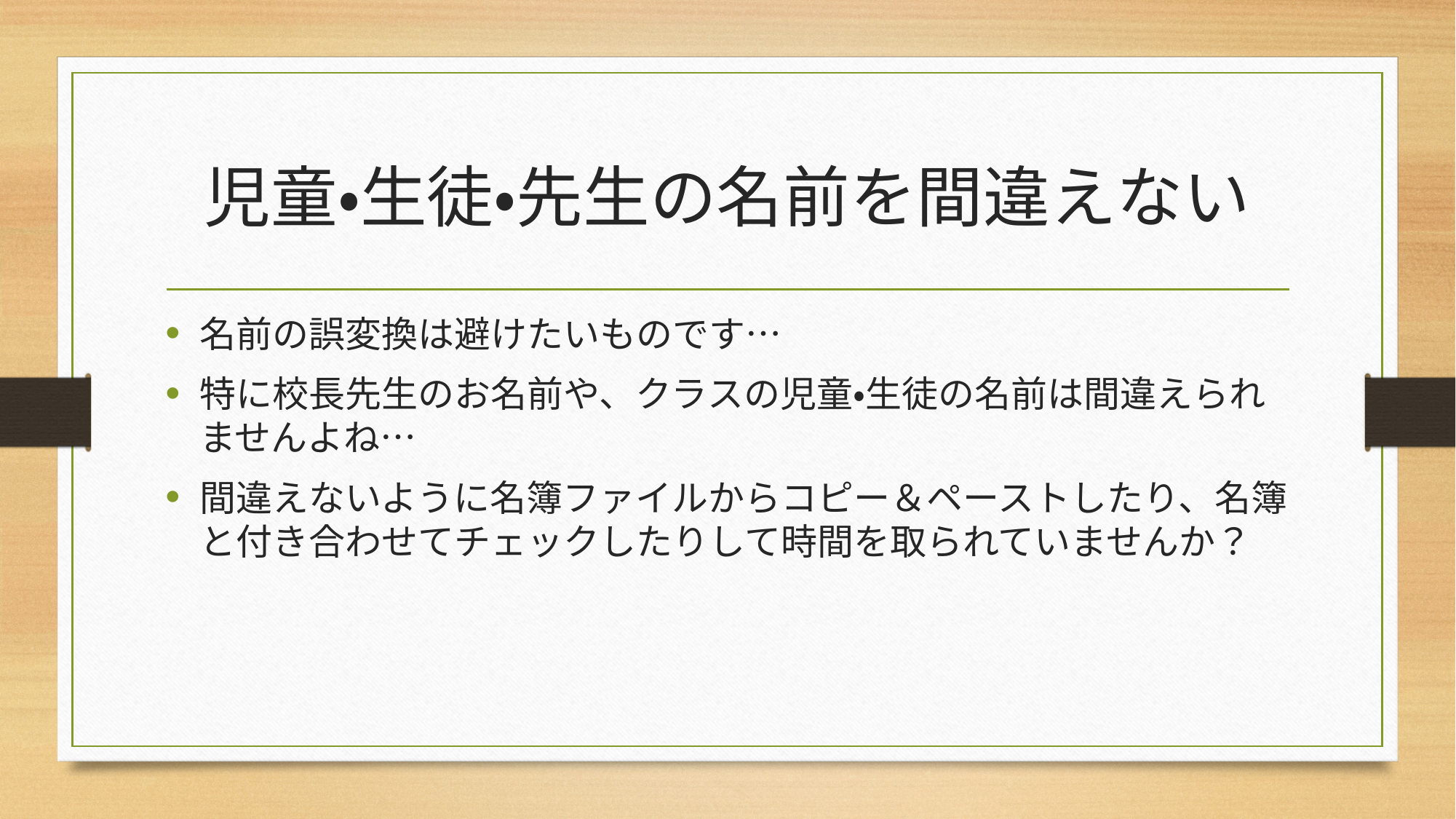

# 児童・生徒・先生の名前を間違えない
名前の誤変換は避けたいものです…
特に校長先生のお名前や、クラスの児童・生徒の名前は間違えられませんよね…
間違えないように名簿ファイルからコピー＆ペーストしたり、名簿と付き合わせてチェックしたりして時間を取られていませんか？